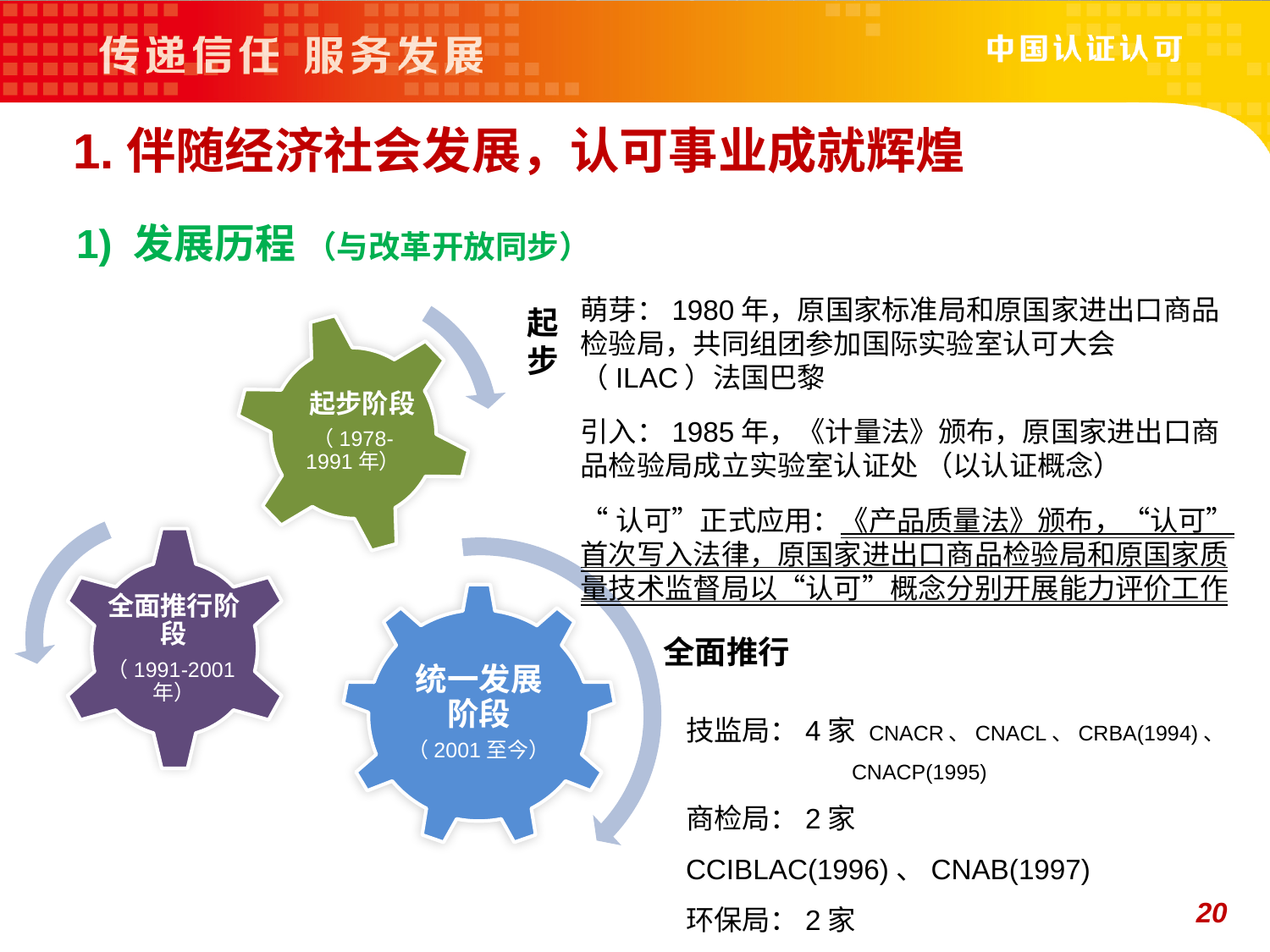

1.伴随经济社会发展，认可事业成就辉煌
1) 发展历程 （与改革开放同步）

萌芽：1980年，原国家标准局和原国家进出口商品检验局，共同组团参加国际实验室认可大会（ILAC）法国巴黎
引入：1985年，《计量法》颁布，原国家进出口商品检验局成立实验室认证处 （以认证概念）
“认可”正式应用：《产品质量法》颁布，“认可”首次写入法律，原国家进出口商品检验局和原国家质量技术监督局以“认可”概念分别开展能力评价工作
起步

  起步阶段
（1978-1991年）

全面推行阶段
（1991-2001年）

统一发展阶段
（2001至今）
全面推行
技监局：4家 CNACR、CNACL、CRBA(1994)、
                            CNACP(1995)
商检局：2家 CCIBLAC(1996)、CNAB(1997)
环保局：2家 CACEB（1997）CACOB（2001)
安监局：1家 CNASC（2000）
20